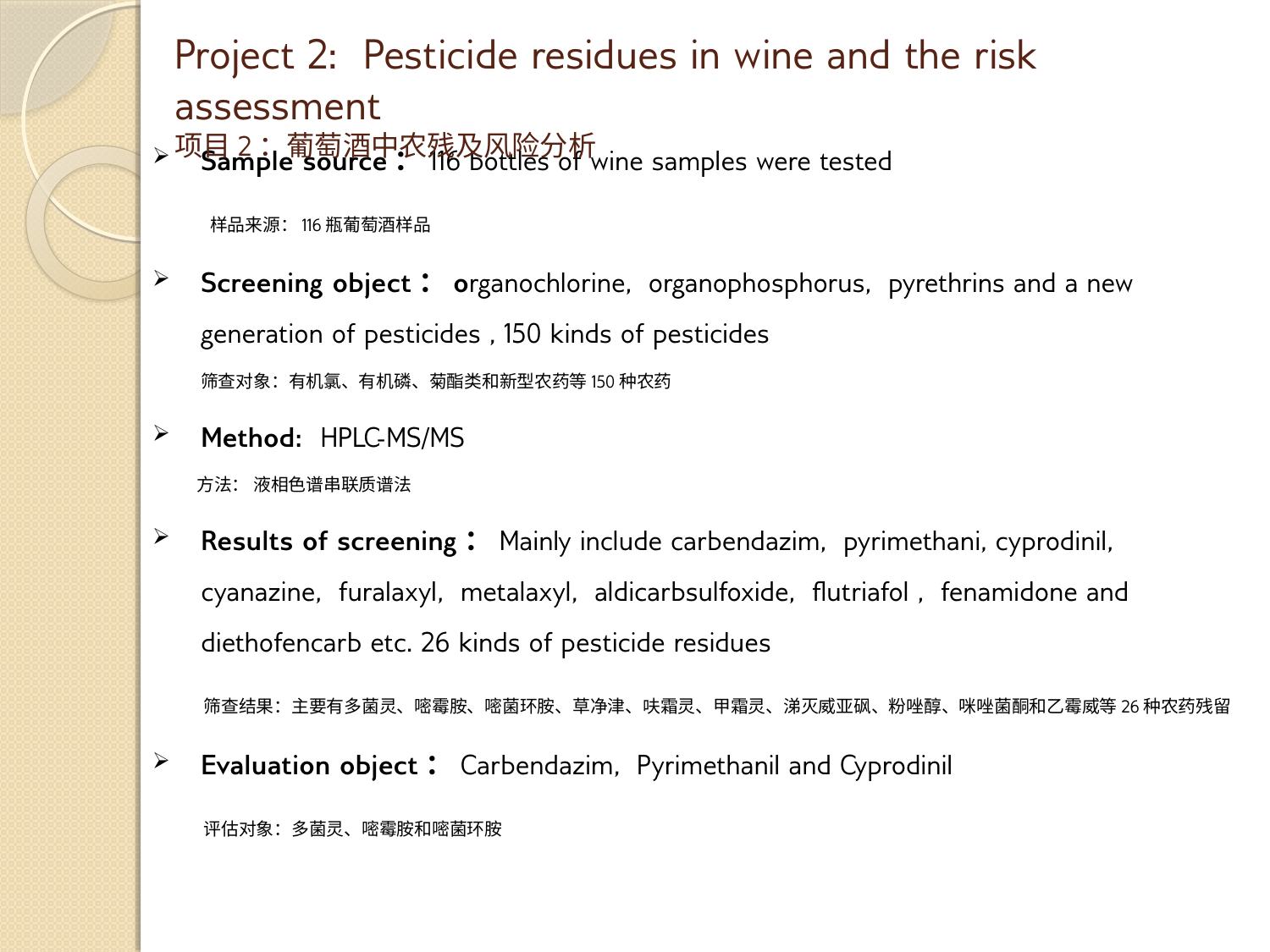

Project 2:  Pesticide residues in wine and the risk assessment
项目2：葡萄酒中农残及风险分析
Sample source：116 bottles of wine samples were tested
        样品来源：116瓶葡萄酒样品
Screening object：organochlorine,  organophosphorus,  pyrethrins and a new generation of pesticides , 150 kinds of pesticides
           筛查对象：有机氯、有机磷、菊酯类和新型农药等150种农药
Method:  HPLC-MS/MS
          方法： 液相色谱串联质谱法
Results of screening：Mainly include carbendazim,  pyrimethani, cyprodinil,  cyanazine,  furalaxyl,  metalaxyl,  aldicarbsulfoxide,  flutriafol ,  fenamidone and diethofencarb etc. 26 kinds of pesticide residues
       筛查结果：主要有多菌灵、嘧霉胺、嘧菌环胺、草净津、呋霜灵、甲霜灵、涕灭威亚砜、粉唑醇、咪唑菌酮和乙霉威等26种农药残留
Evaluation object：Carbendazim,  Pyrimethanil and Cyprodinil
       评估对象：多菌灵、嘧霉胺和嘧菌环胺